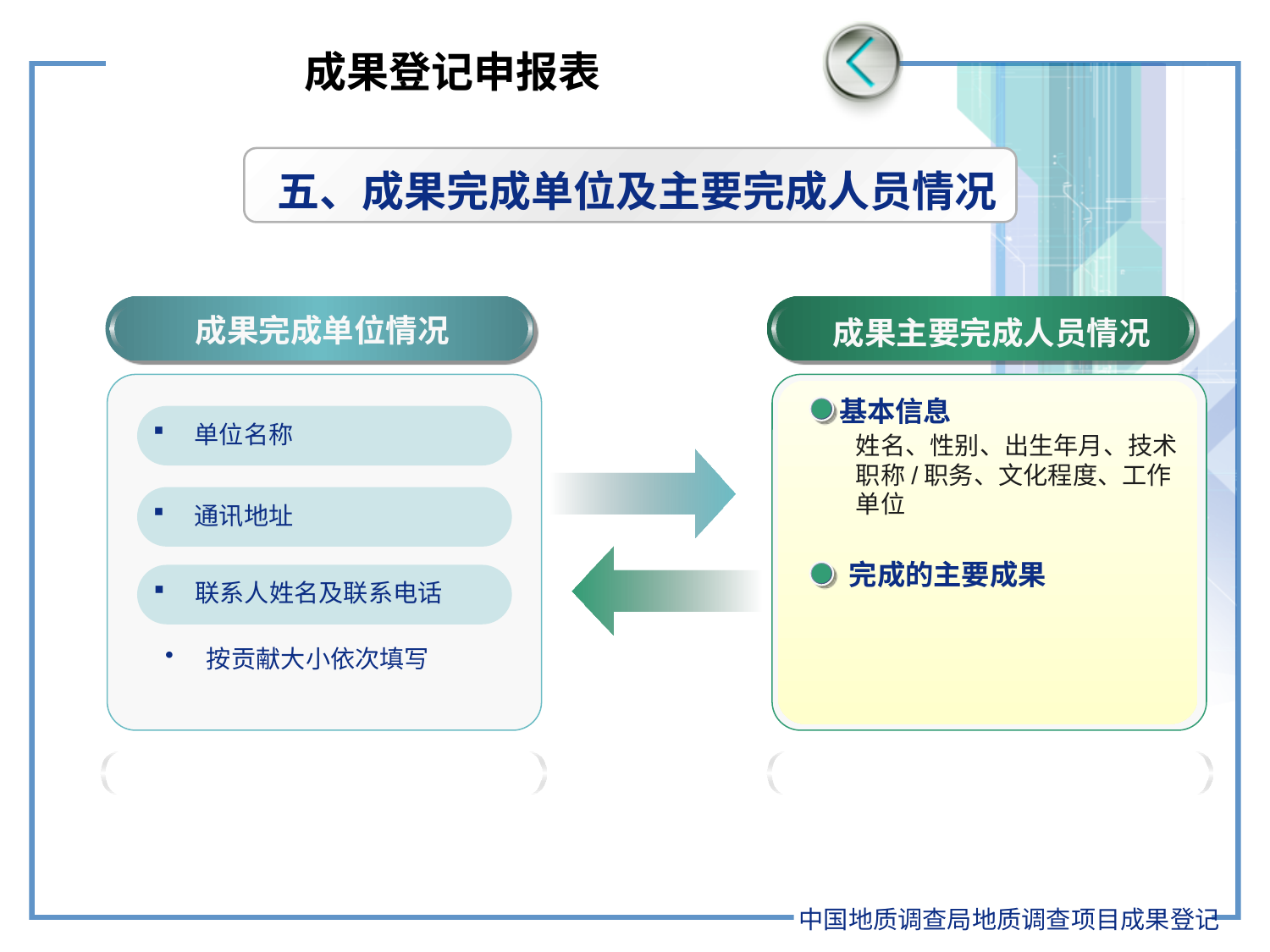

# 成果登记申报表

五、成果完成单位及主要完成人员情况

成果完成单位情况
成果主要完成人员情况

基本信息

 单位名称
姓名、性别、出生年月、技术职称/职务、文化程度、工作单位

 通讯地址

 完成的主要成果

 联系人姓名及联系电话
 按贡献大小依次填写

中国地质调查局地质调查项目成果登记